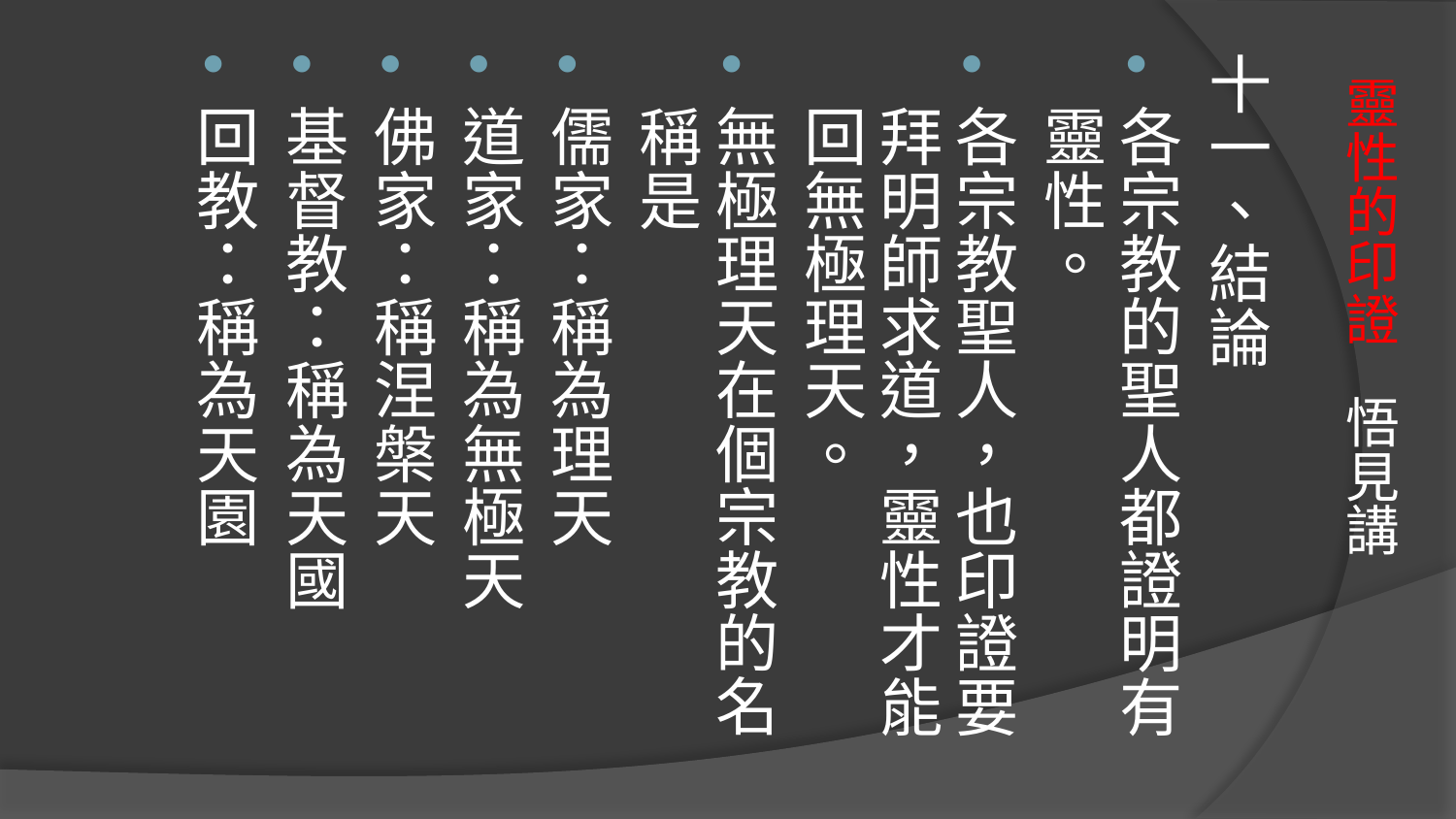

十一、結論
各宗教的聖人都證明有靈性。
各宗教聖人，也印證要拜明師求道，靈性才能回無極理天。
無極理天在個宗教的名稱是
儒家：稱為理天
道家：稱為無極天
佛家：稱涅槃天
基督教：稱為天國
回教：稱為天園

# 靈性的印證    悟見講